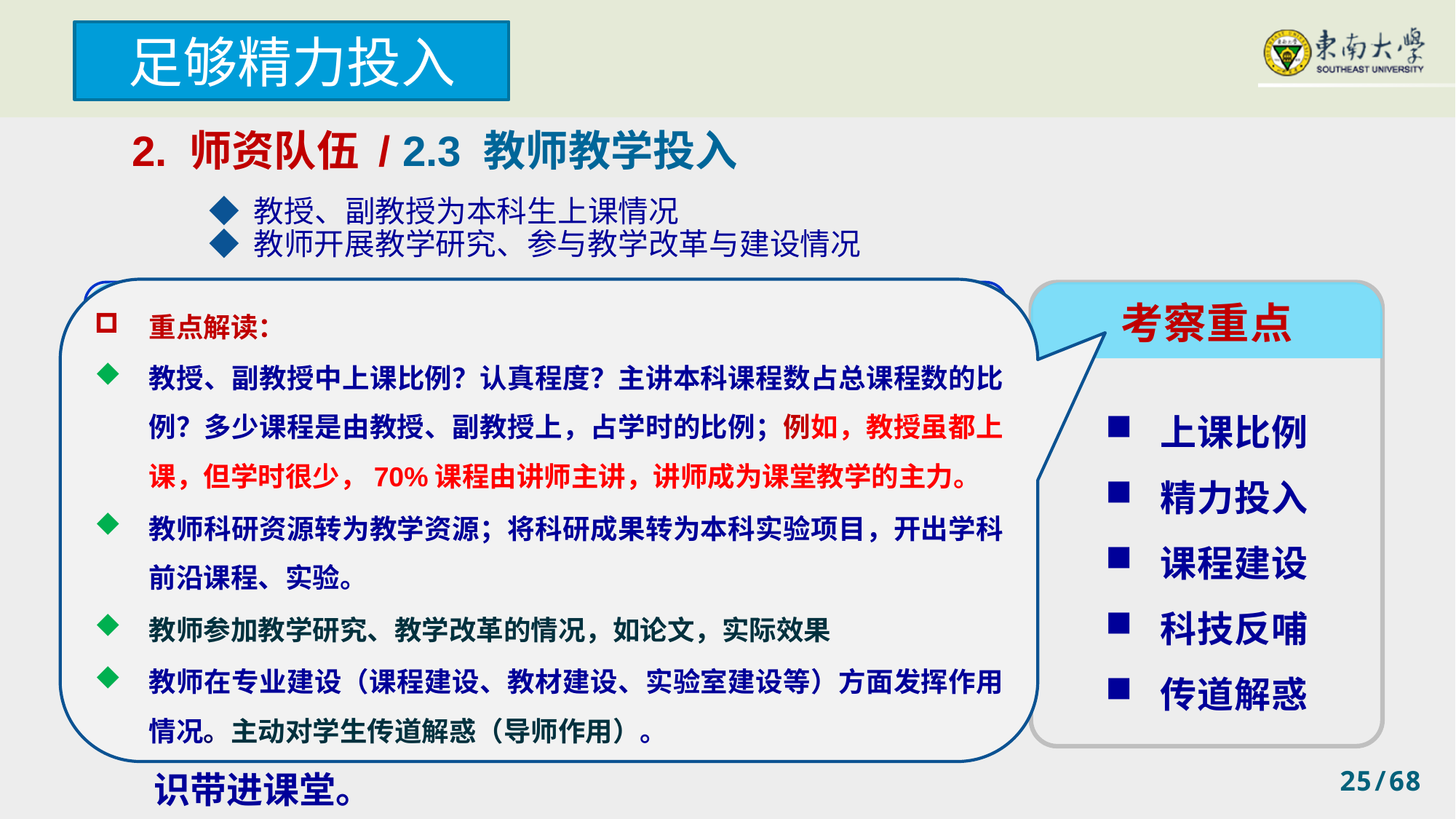

足够精力投入
2. 师资队伍 / 2.3 教师教学投入
◆ 教授、副教授为本科生上课情况
◆ 教师开展教学研究、参与教学改革与建设情况
重点解读：
教授、副教授中上课比例？认真程度？主讲本科课程数占总课程数的比例？多少课程是由教授、副教授上，占学时的比例；例如，教授虽都上课，但学时很少，70%课程由讲师主讲，讲师成为课堂教学的主力。
教师科研资源转为教学资源；将科研成果转为本科实验项目，开出学科前沿课程、实验。
教师参加教学研究、教学改革的情况，如论文，实际效果
教师在专业建设（课程建设、教材建设、实验室建设等）方面发挥作用情况。主动对学生传道解惑（导师作用）。

释    义
考察重点

教师能够自觉履行教师育人的基本职责，把主要精力投入到教学工作中。
积极参加教学改革、专业建设、课程建设和教材建设。
正确处理教学与科研的关系，并能自觉地将科研资源及时转化为教学资源，将最新研究成果及学科前沿知识带进课堂。
上课比例
精力投入
课程建设
科技反哺
传道解惑